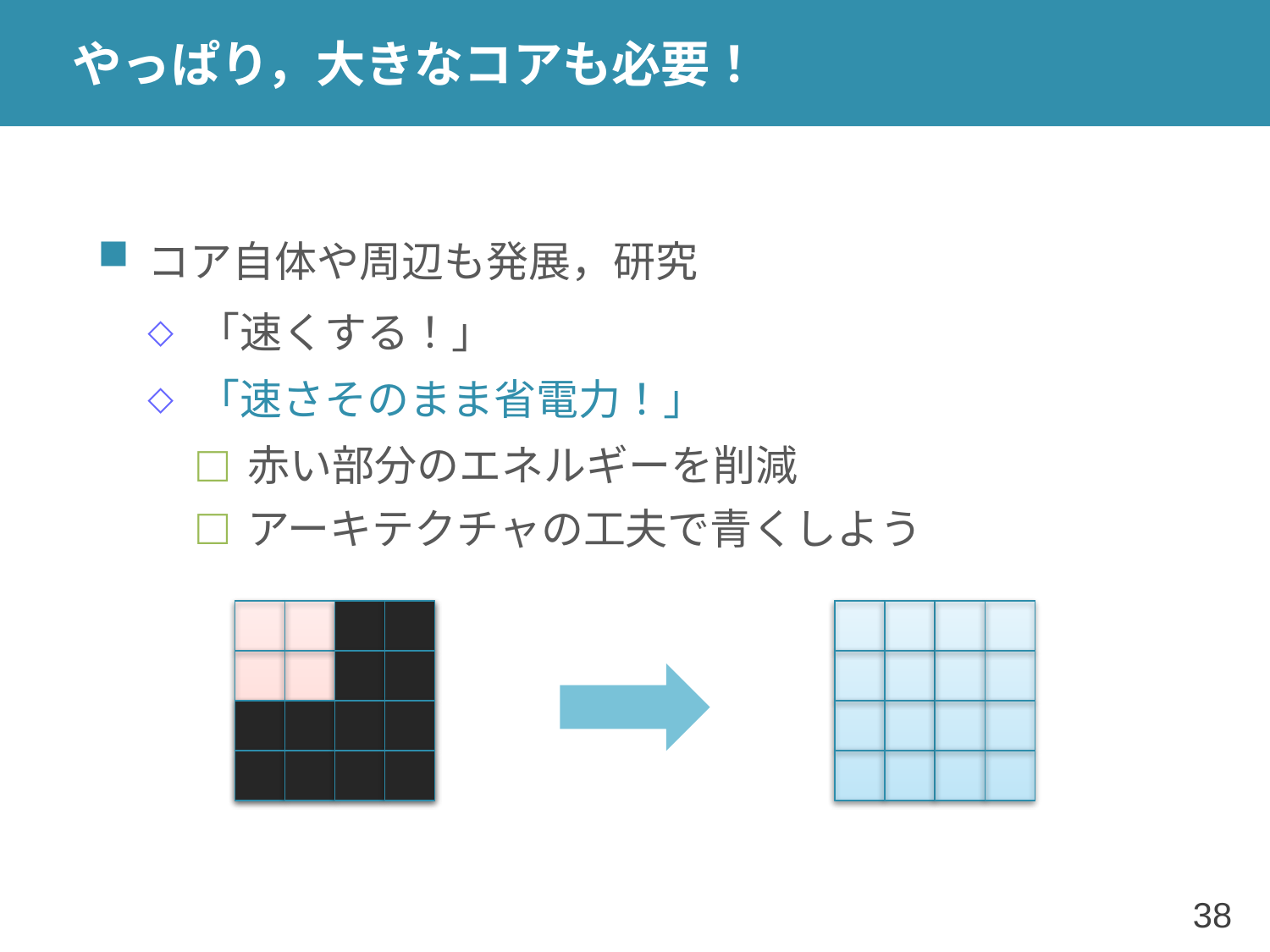

# やっぱり，大きなコアも必要！
コア自体や周辺も発展，研究
「速くする！」
「速さそのまま省電力！」
赤い部分のエネルギーを削減
アーキテクチャの工夫で青くしよう